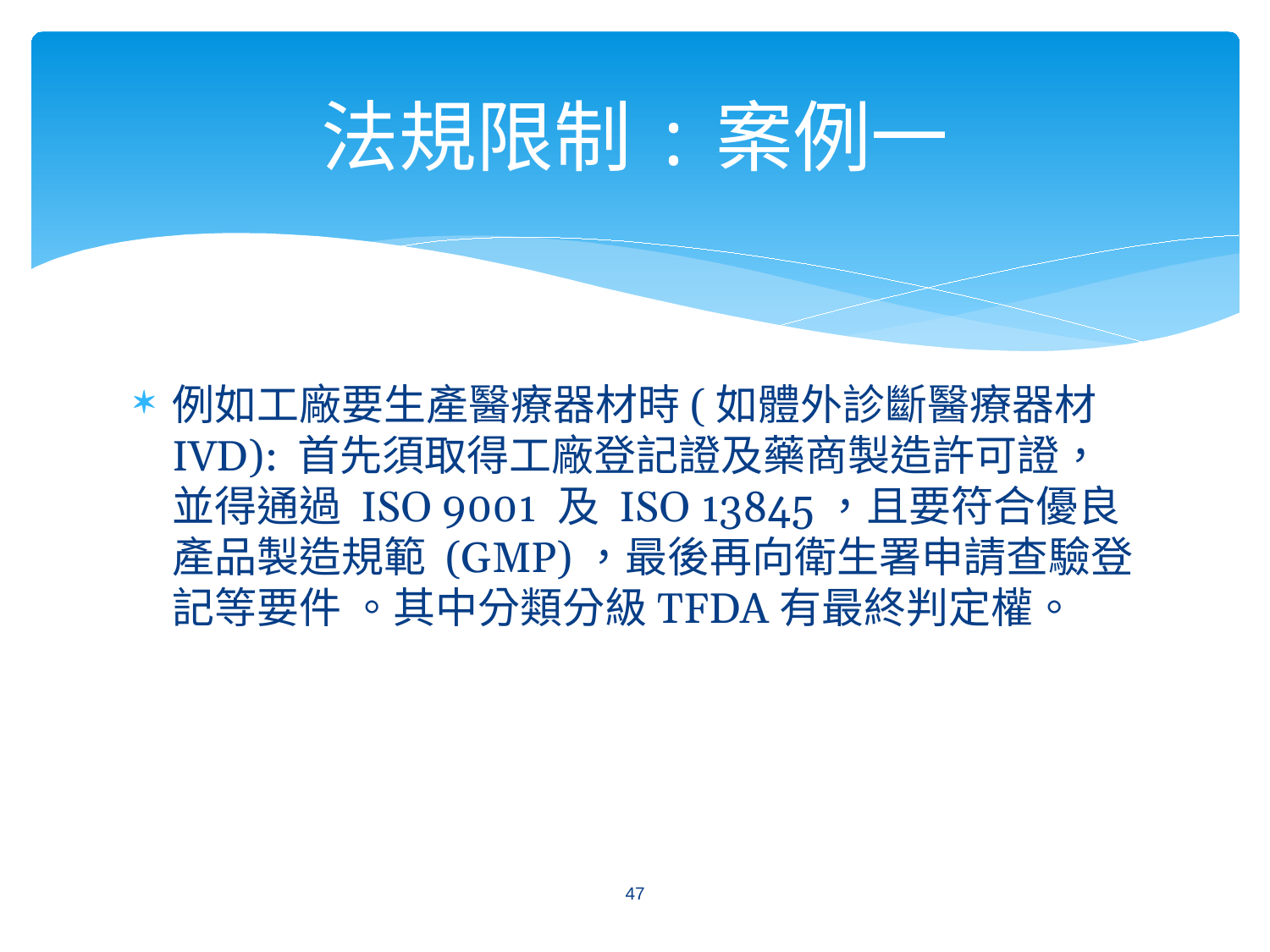

# 法規限制:案例一
例如工廠要生產醫療器材時(如體外診斷醫療器材IVD): 首先須取得工廠登記證及藥商製造許可證，並得通過 ISO 9001 及 ISO 13845，且要符合優良產品製造規範 (GMP)，最後再向衛生署申請查驗登記等要件 。其中分類分級TFDA有最終判定權。
47